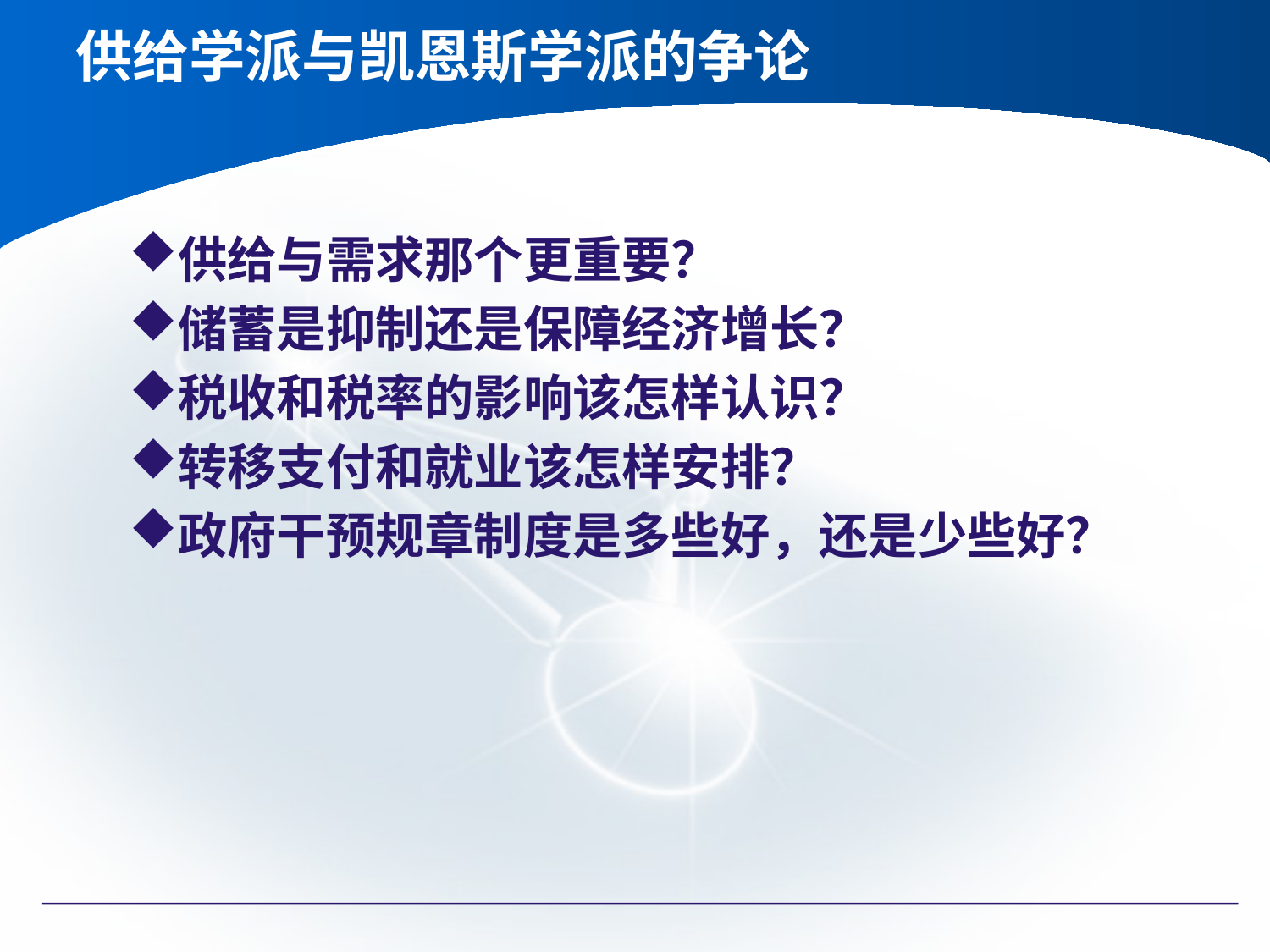

# 供给学派与凯恩斯学派的争论
供给与需求那个更重要？
储蓄是抑制还是保障经济增长？
税收和税率的影响该怎样认识？
转移支付和就业该怎样安排？
政府干预规章制度是多些好，还是少些好？